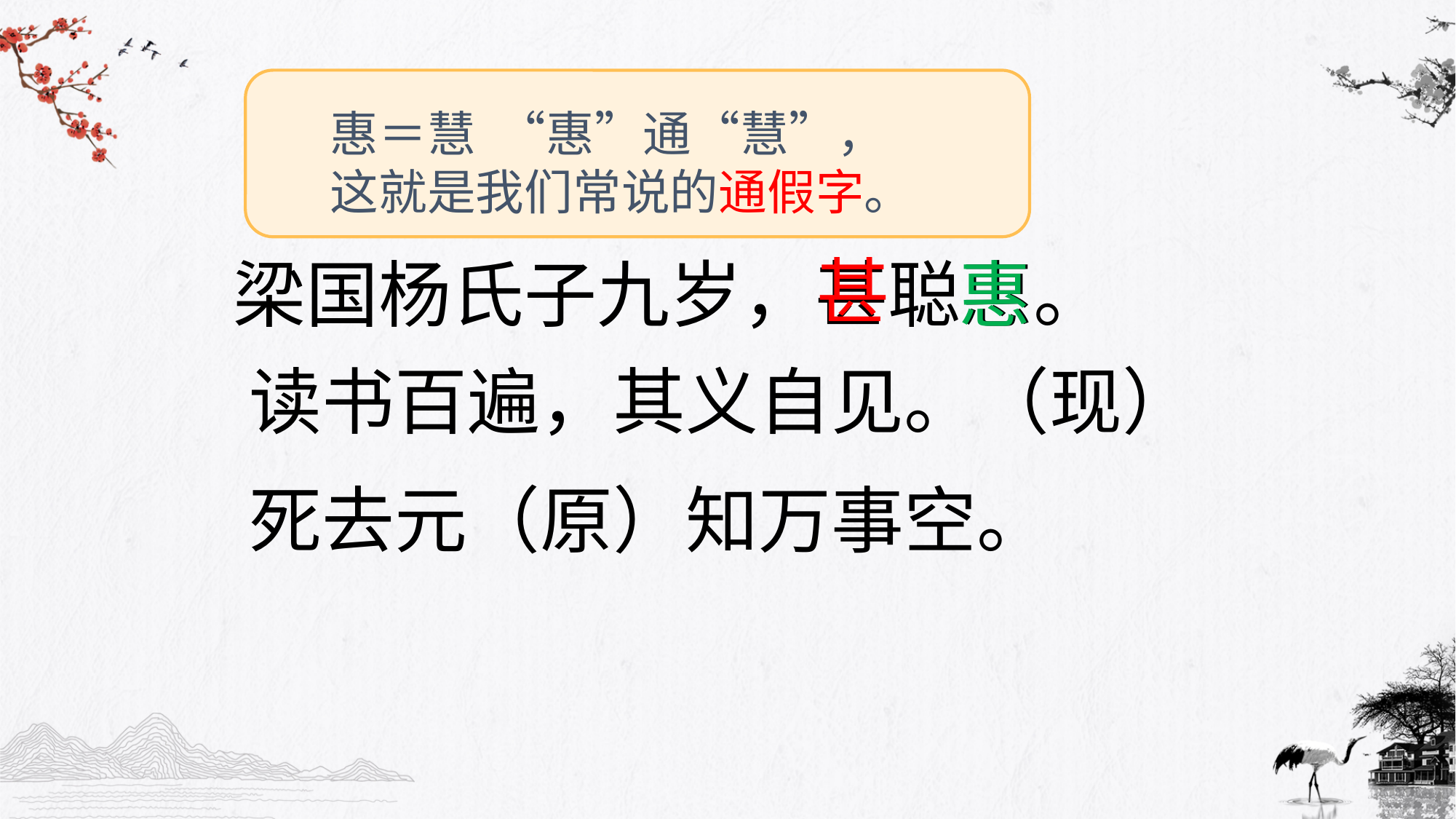

惠＝慧  “惠”通“慧”，这就是我们常说的通假字。

甚
梁国杨氏子九岁，甚聪惠。
惠
读书百遍，其义自见。（现）
死去元（原）知万事空。